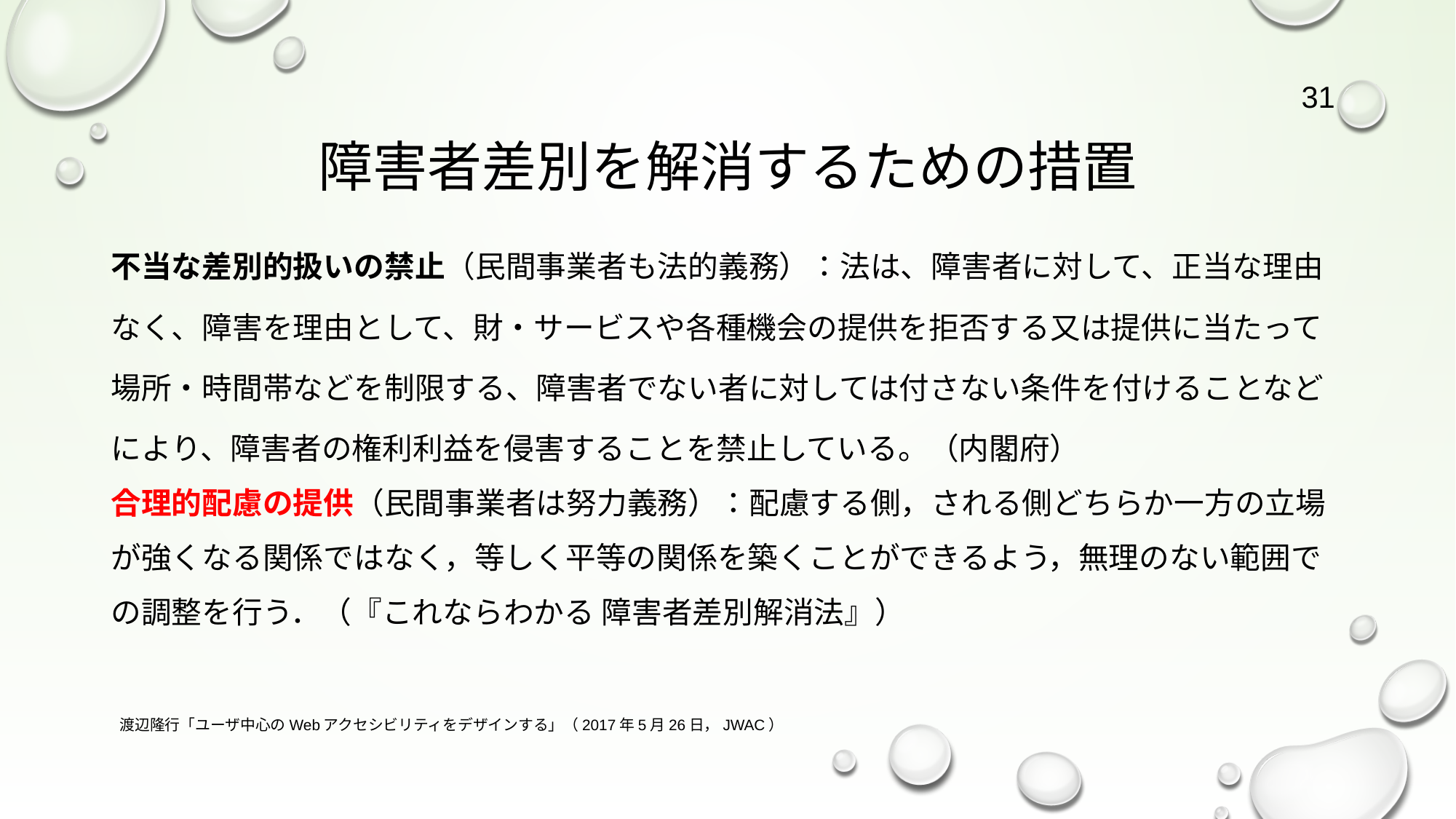

# 障害者差別を解消するための措置
31
不当な差別的扱いの禁止（民間事業者も法的義務）：法は、障害者に対して、正当な理由なく、障害を理由として、財・サービスや各種機会の提供を拒否する又は提供に当たって場所・時間帯などを制限する、障害者でない者に対しては付さない条件を付けることなどにより、障害者の権利利益を侵害することを禁止している。（内閣府）
合理的配慮の提供（民間事業者は努力義務）：配慮する側，される側どちらか一方の立場が強くなる関係ではなく，等しく平等の関係を築くことができるよう，無理のない範囲での調整を行う．（『これならわかる 障害者差別解消法』）
渡辺隆行「ユーザ中心のWebアクセシビリティをデザインする」（2017年5月26日，JWAC）